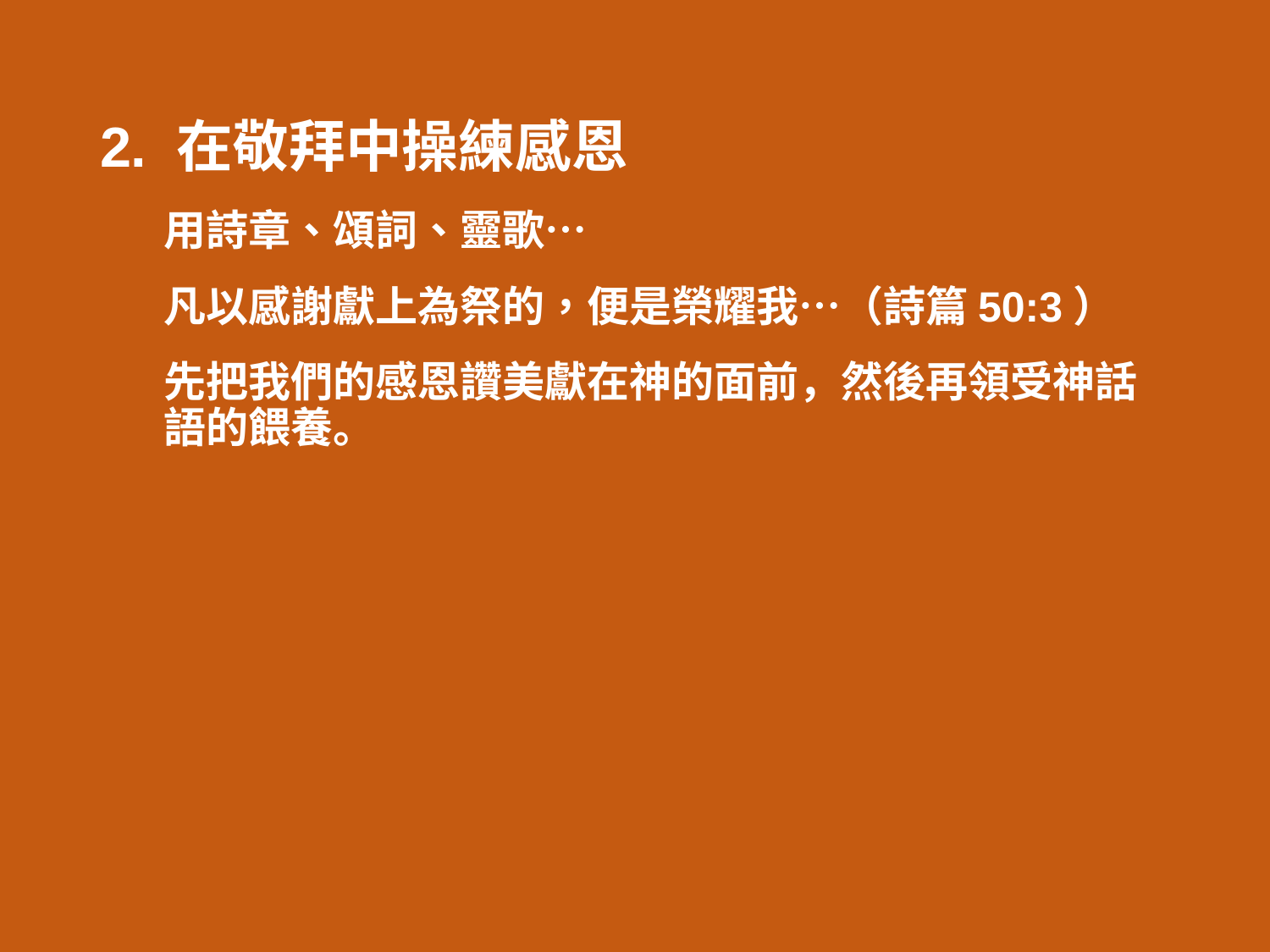

2. 在敬拜中操練感恩
用詩章、頌詞、靈歌…
凡以感謝獻上為祭的，便是榮耀我…（詩篇50:3）
先把我們的感恩讚美獻在神的面前，然後再領受神話語的餵養。